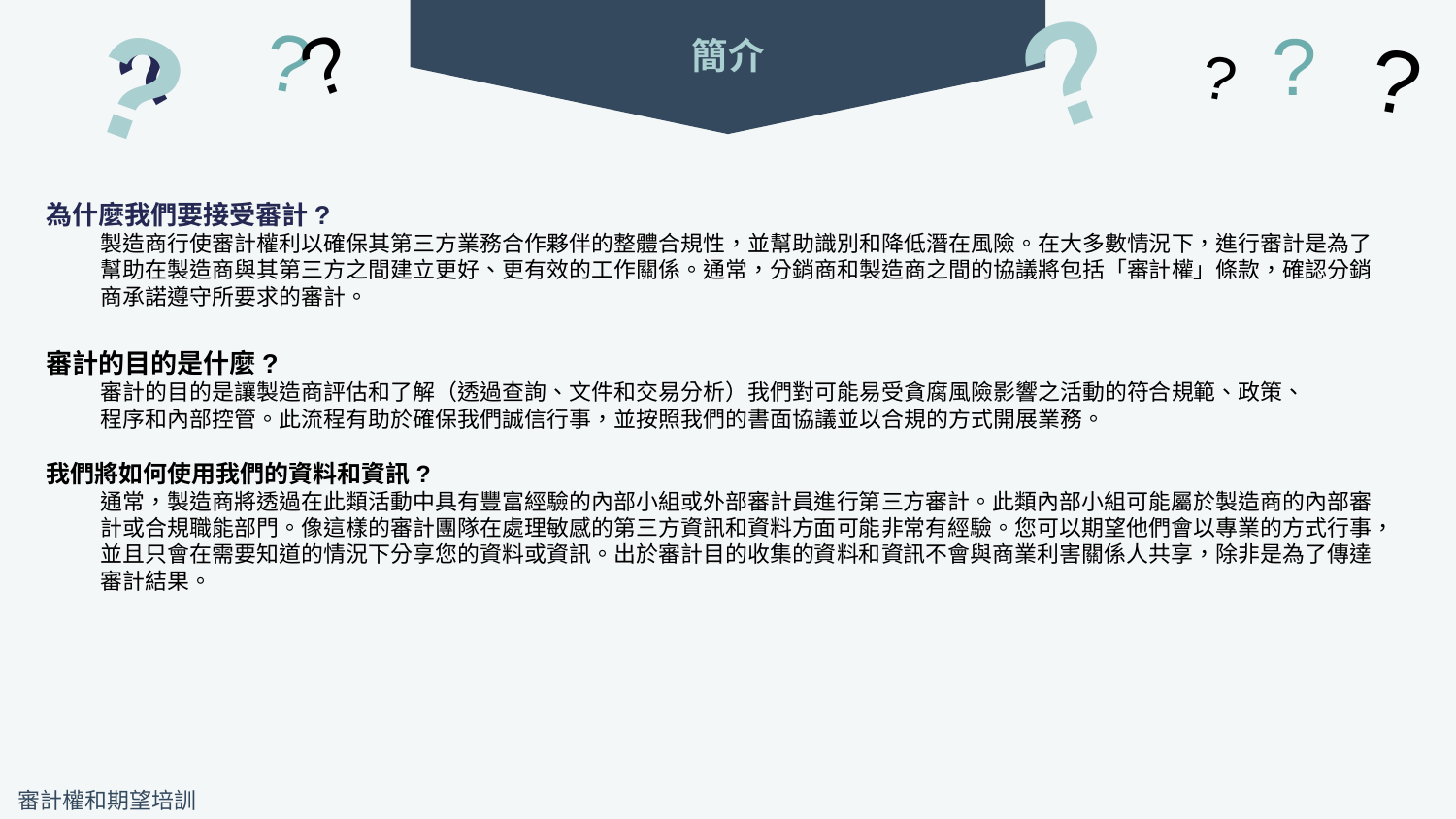

?
?
?
?
?
?
?

簡介
?
為什麼我們要接受審計?
製造商行使審計權利以確保其第三方業務合作夥伴的整體合規性，並幫助識別和降低潛在風險。在大多數情況下，進行審計是為了
幫助在製造商與其第三方之間建立更好、更有效的工作關係。通常，分銷商和製造商之間的協議將包括「審計權」條款，確認分銷
商承諾遵守所要求的審計。

審計的目的是什麼?
審計的目的是讓製造商評估和了解（透過查詢、文件和交易分析）我們對可能易受貪腐風險影響之活動的符合規範、政策、
程序和內部控管。此流程有助於確保我們誠信行事，並按照我們的書面協議並以合規的方式開展業務。

我們將如何使用我們的資料和資訊?
通常，製造商將透過在此類活動中具有豐富經驗的內部小組或外部審計員進行第三方審計。此類內部小組可能屬於製造商的內部審
計或合規職能部門。像這樣的審計團隊在處理敏感的第三方資訊和資料方面可能非常有經驗。您可以期望他們會以專業的方式行事，並且只會在需要知道的情況下分享您的資料或資訊。出於審計目的收集的資料和資訊不會與商業利害關係人共享，除非是為了傳達
審計結果。